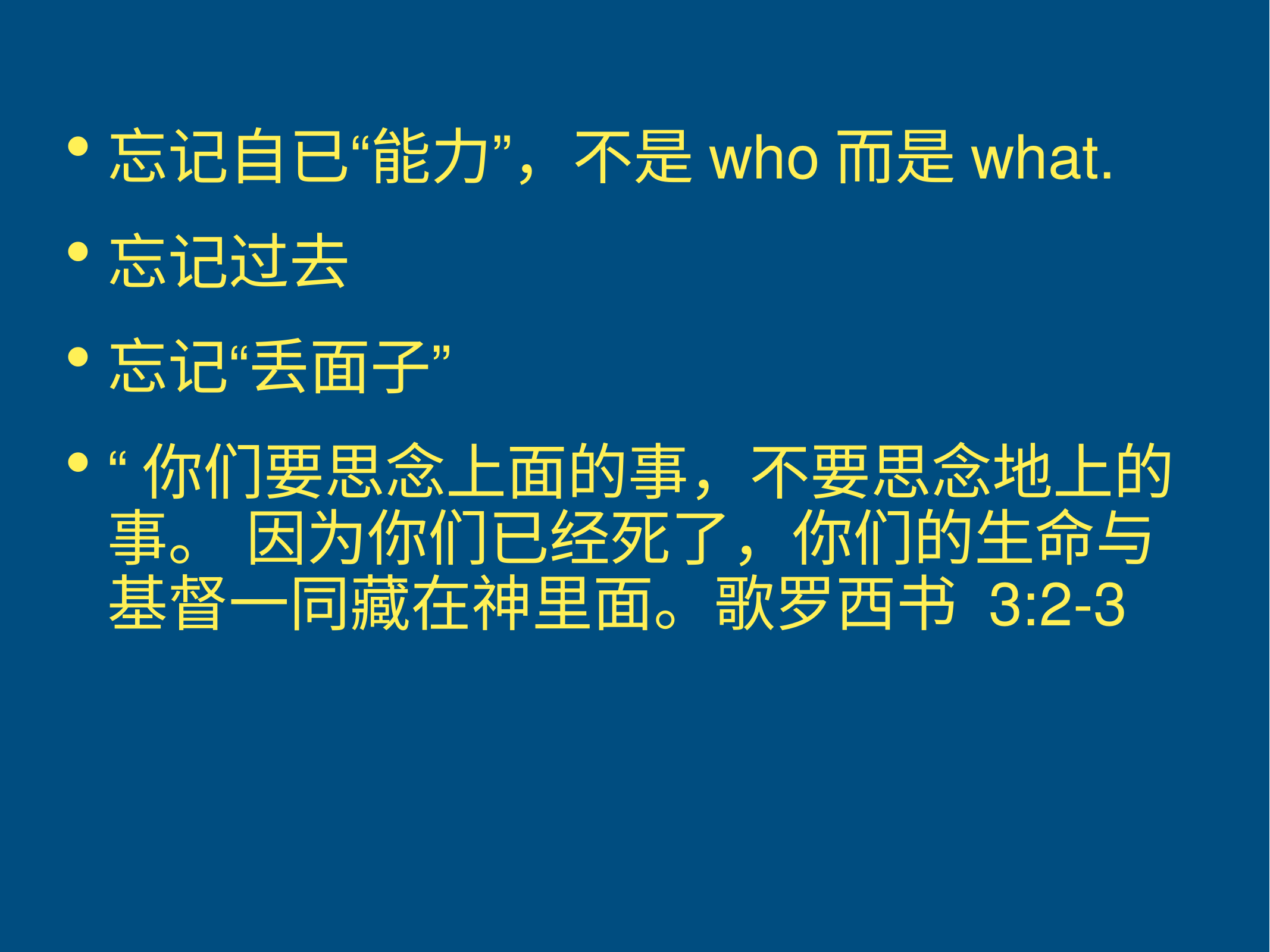

忘记自已“能力”，不是who而是what.
忘记过去
忘记“丢面子”
“你们要思念上面的事，不要思念地上的事。 因为你们已经死了，你们的生命与基督一同藏在神里面。歌罗西书 3:2-3